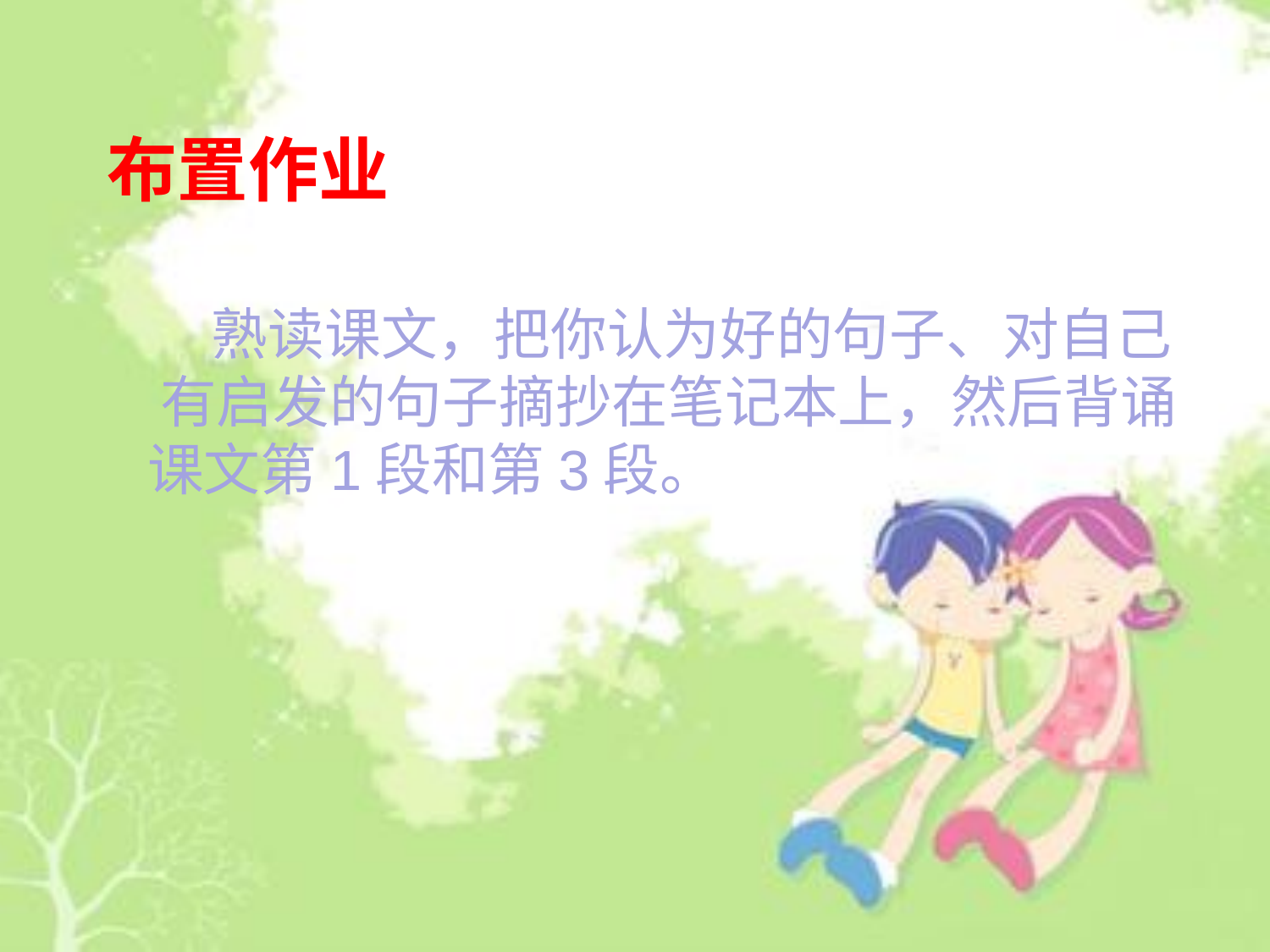

布置作业
    熟读课文，把你认为好的句子、对自己      有启发的句子摘抄在笔记本上，然后背诵课文第1段和第3段。